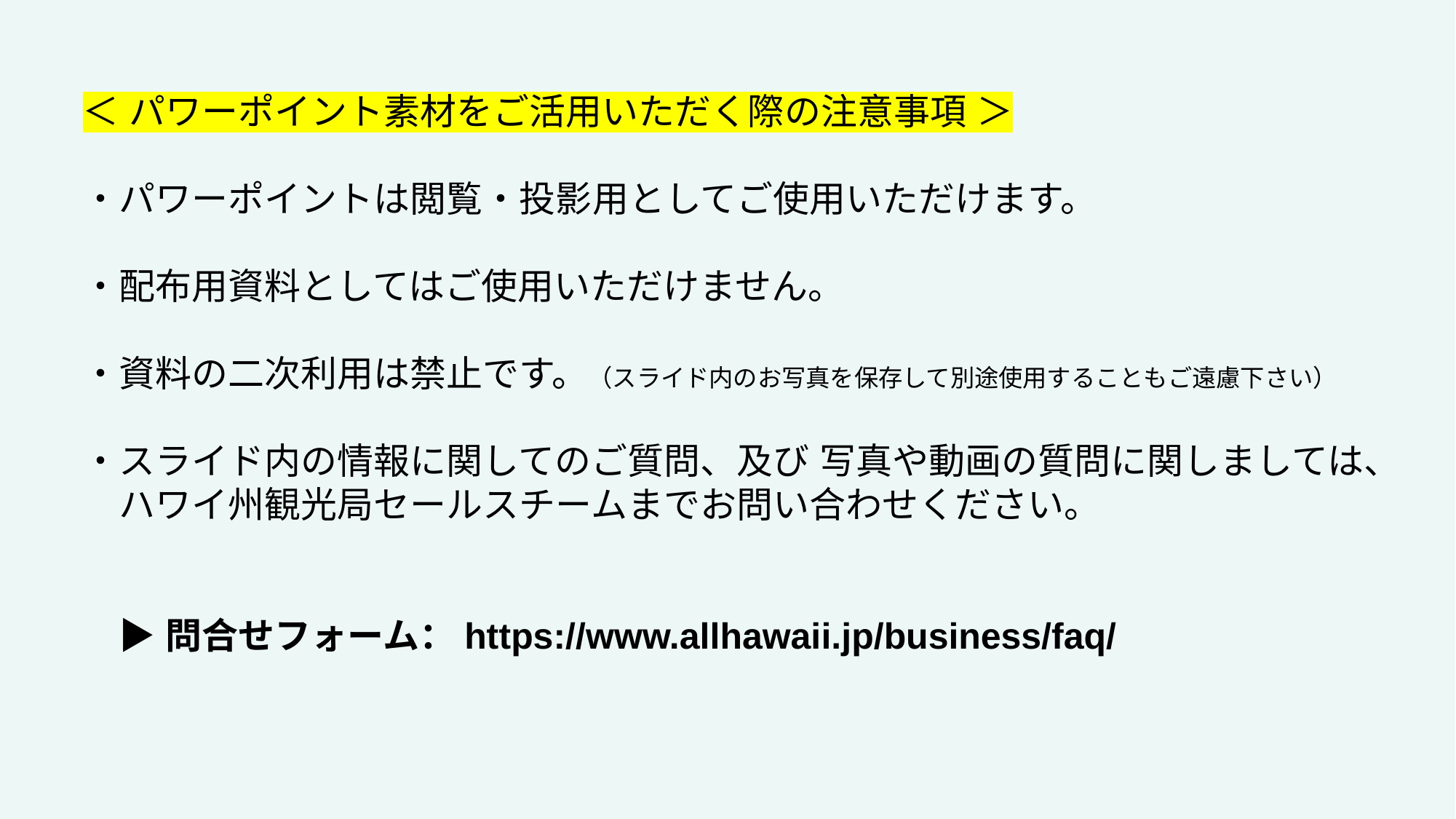

＜ パワーポイント素材をご活用いただく際の注意事項 ＞

・パワーポイントは閲覧・投影用としてご使用いただけます。

・配布用資料としてはご使用いただけません。

・資料の二次利用は禁止です。（スライド内のお写真を保存して別途使用することもご遠慮下さい）

・スライド内の情報に関してのご質問、及び 写真や動画の質問に関しましては、
　ハワイ州観光局セールスチームまでお問い合わせください。

　▶ 問合せフォーム：https://www.allhawaii.jp/business/faq/